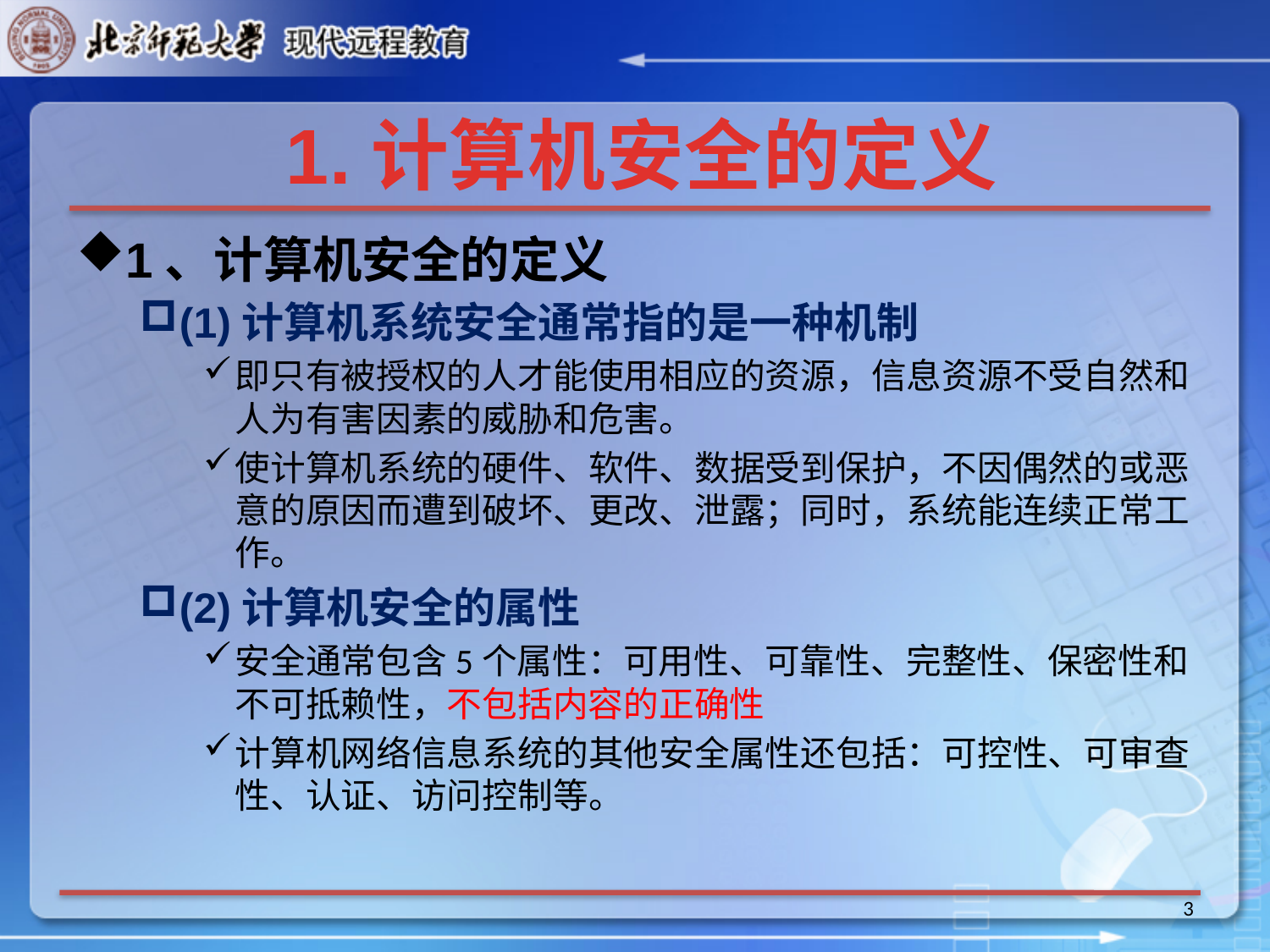

# 1.计算机安全的定义
1、计算机安全的定义
(1)计算机系统安全通常指的是一种机制
即只有被授权的人才能使用相应的资源，信息资源不受自然和人为有害因素的威胁和危害。
使计算机系统的硬件、软件、数据受到保护，不因偶然的或恶意的原因而遭到破坏、更改、泄露；同时，系统能连续正常工作。
(2)计算机安全的属性
安全通常包含5个属性：可用性、可靠性、完整性、保密性和不可抵赖性，不包括内容的正确性
计算机网络信息系统的其他安全属性还包括：可控性、可审查性、认证、访问控制等。
3